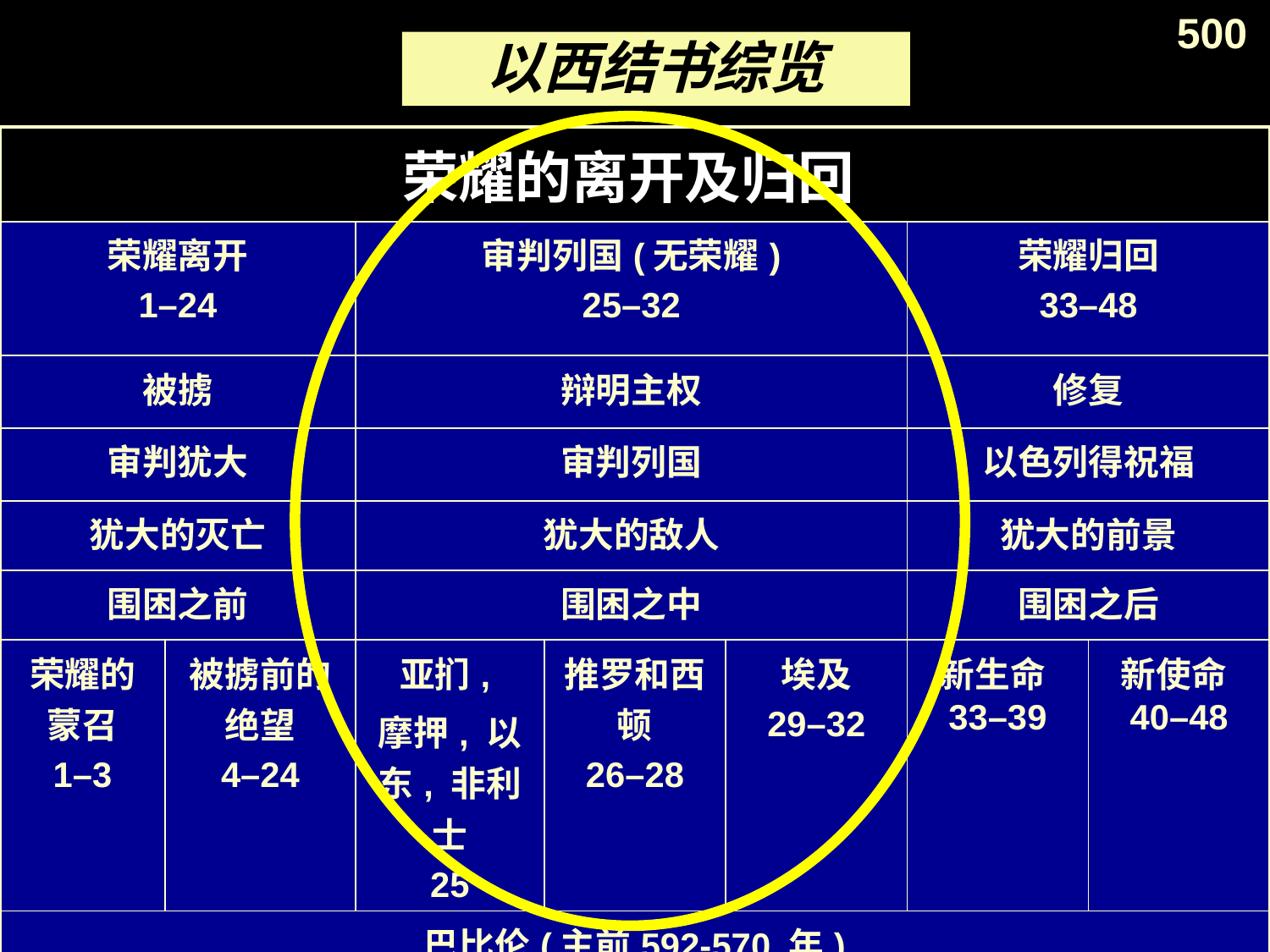

500
# 以西结书综览

| 荣耀的离开及归回 |  |  |  |  |  |  |
| --- | --- | --- | --- | --- | --- | --- |
| 荣耀离开 1–24 |  | 审判列国(无荣耀) 25–32 |  |  | 荣耀归回 33–48 |  |
| 被掳 |  | 辩明主权 |  |  | 修复 |  |
| 审判犹大 |  | 审判列国 |  |  | 以色列得祝福 |  |
| 犹大的灭亡 |  | 犹大的敌人 |  |  | 犹大的前景 |  |
| 围困之前 |  | 围困之中 |  |  | 围困之后 |  |
| 荣耀的蒙召 1–3 | 被掳前的绝望 4–24 | 亚扪, 摩押, 以东, 非利士 25 | 推罗和西顿 26–28 | 埃及 29–32 | 新生命33–39 | 新使命40–48 |
| 巴比伦(主前592-570 年) |  |  |  |  |  |  |